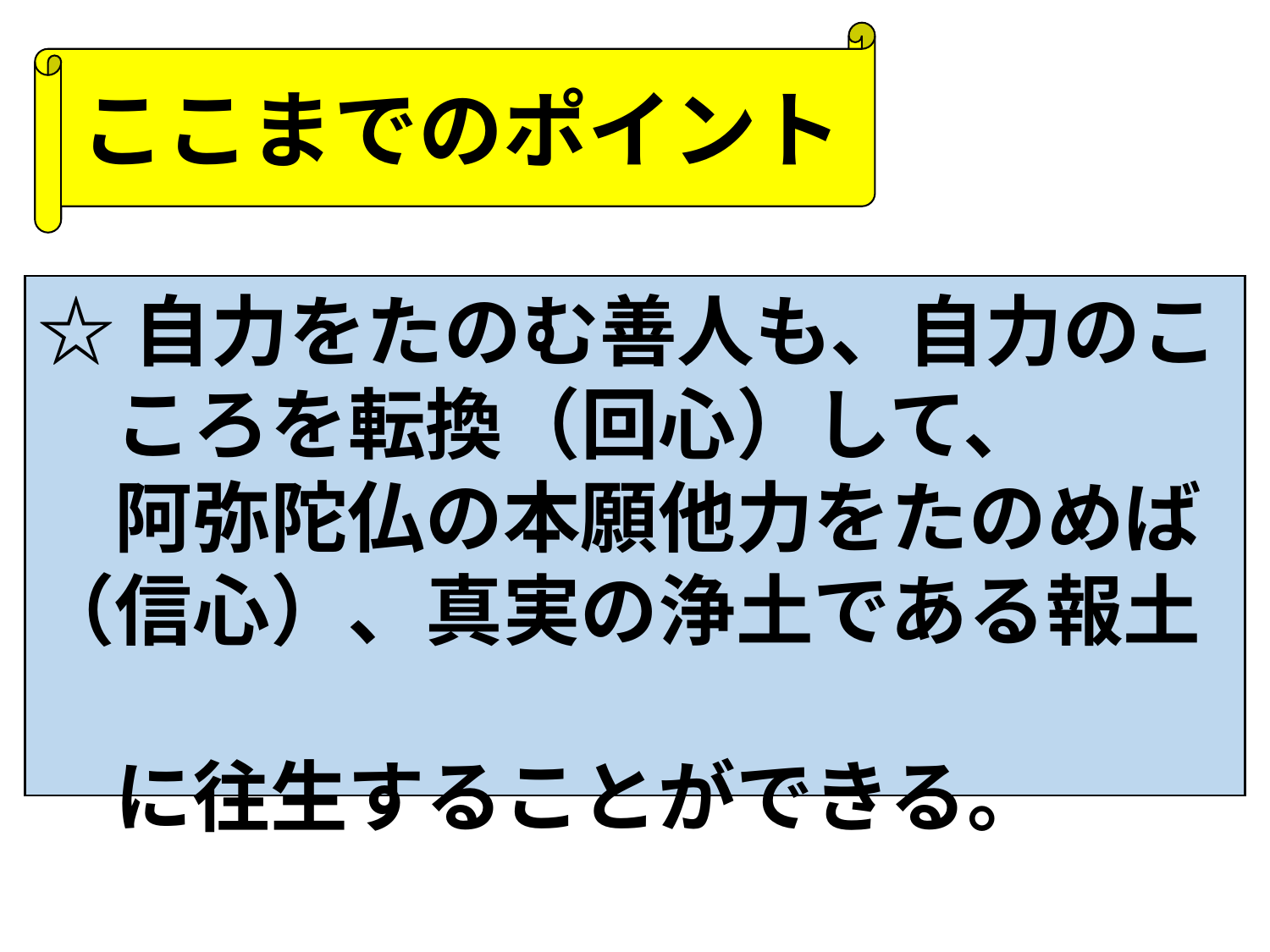

ここまでのポイント
☆自力をたのむ善人も、自力のこ
　ころを転換（回心）して、
　阿弥陀仏の本願他力をたのめば（信心）、真実の浄土である報土
　に往生することができる。